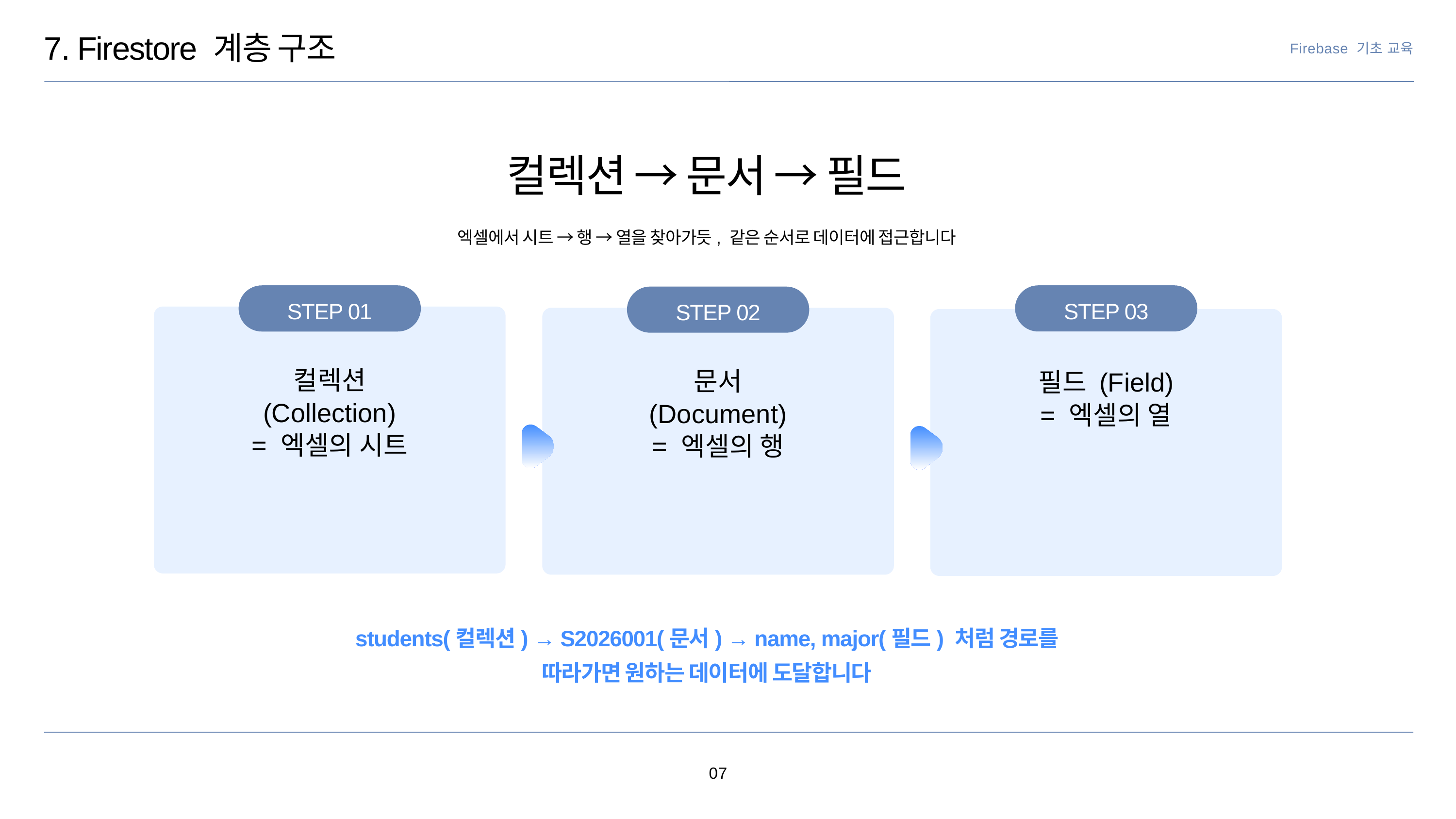

7. Firestore 계층 구조
Firebase 기초 교육

컬렉션 → 문서 → 필드
엑셀에서 시트 → 행 → 열을 찾아가듯, 같은 순서로 데이터에 접근합니다

STEP 03
STEP 01
STEP 02

컬렉션 (Collection)
= 엑셀의 시트
문서 (Document)
= 엑셀의 행
필드 (Field)
= 엑셀의 열

students(컬렉션) → S2026001(문서) → name, major(필드) 처럼 경로를 따라가면 원하는 데이터에 도달합니다

07